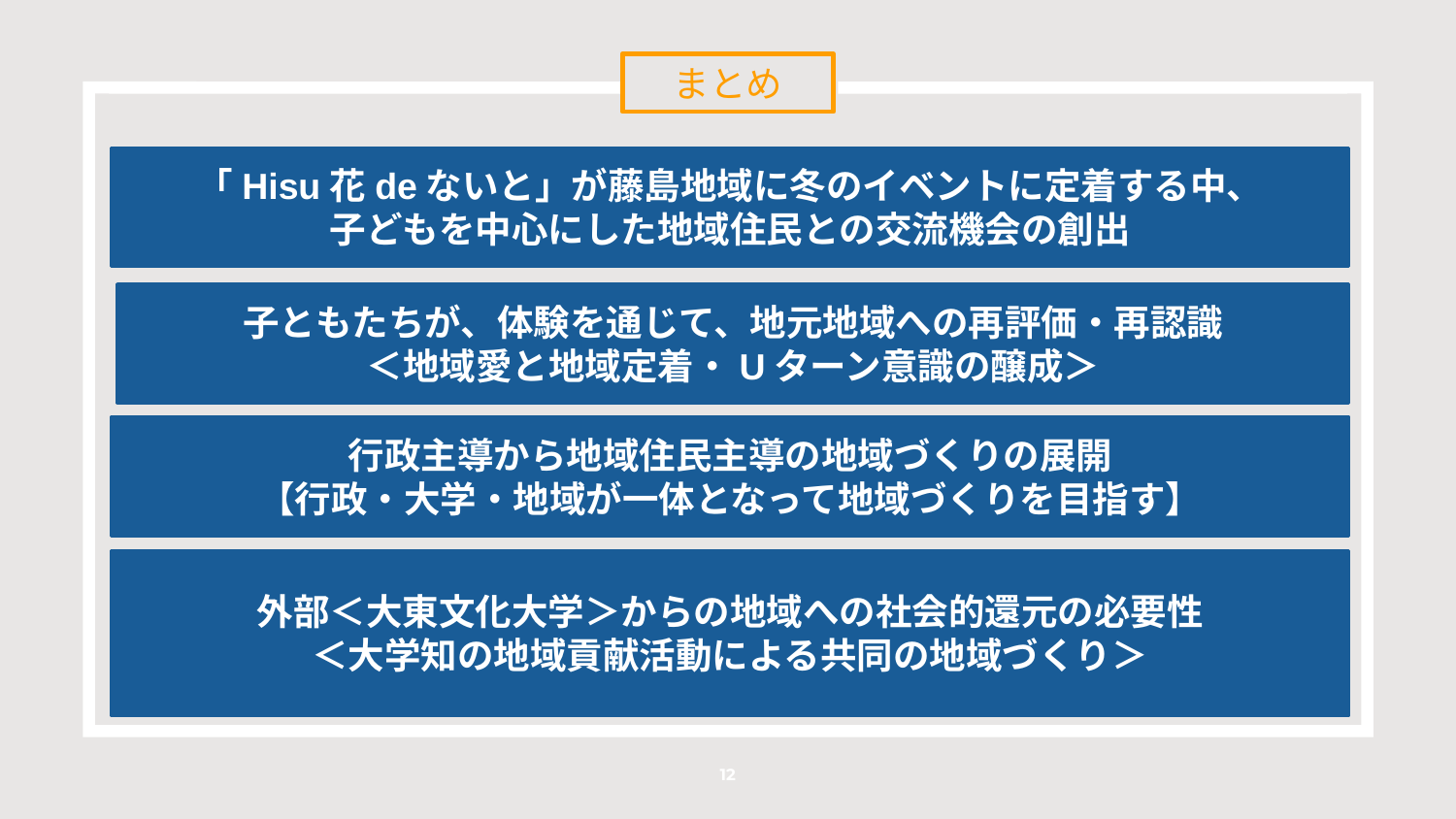

まとめ
「Hisu花deないと」が藤島地域に冬のイベントに定着する中、
子どもを中心にした地域住民との交流機会の創出
子ともたちが、体験を通じて、地元地域への再評価・再認識
＜地域愛と地域定着・Uターン意識の醸成＞
行政主導から地域住民主導の地域づくりの展開
【行政・大学・地域が一体となって地域づくりを目指す】
外部＜大東文化大学＞からの地域への社会的還元の必要性
＜大学知の地域貢献活動による共同の地域づくり＞
12